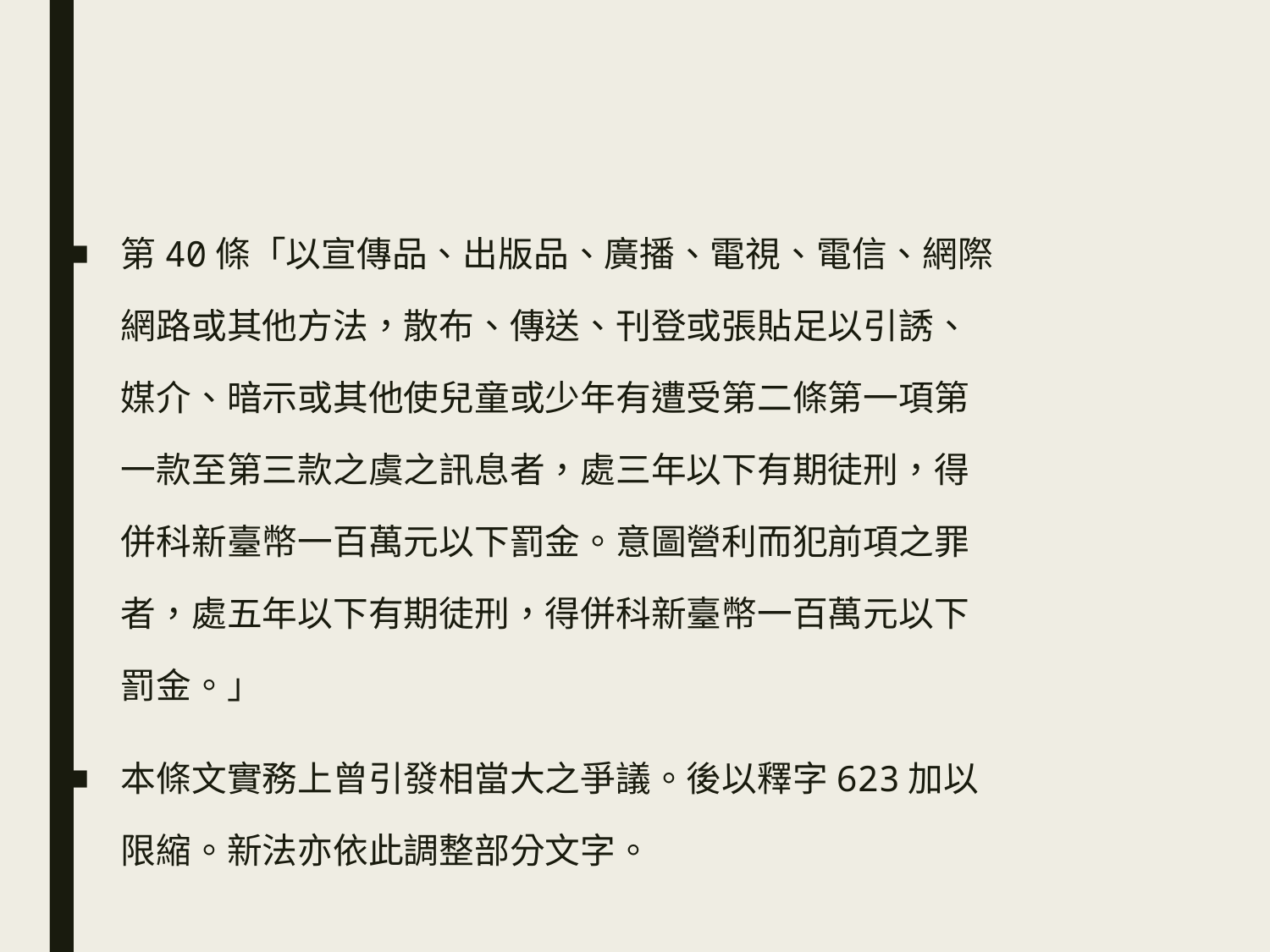

第40條「以宣傳品、出版品、廣播、電視、電信、網際網路或其他方法，散布、傳送、刊登或張貼足以引誘、媒介、暗示或其他使兒童或少年有遭受第二條第一項第一款至第三款之虞之訊息者，處三年以下有期徒刑，得併科新臺幣一百萬元以下罰金。意圖營利而犯前項之罪者，處五年以下有期徒刑，得併科新臺幣一百萬元以下罰金。」
本條文實務上曾引發相當大之爭議。後以釋字623加以限縮。新法亦依此調整部分文字。